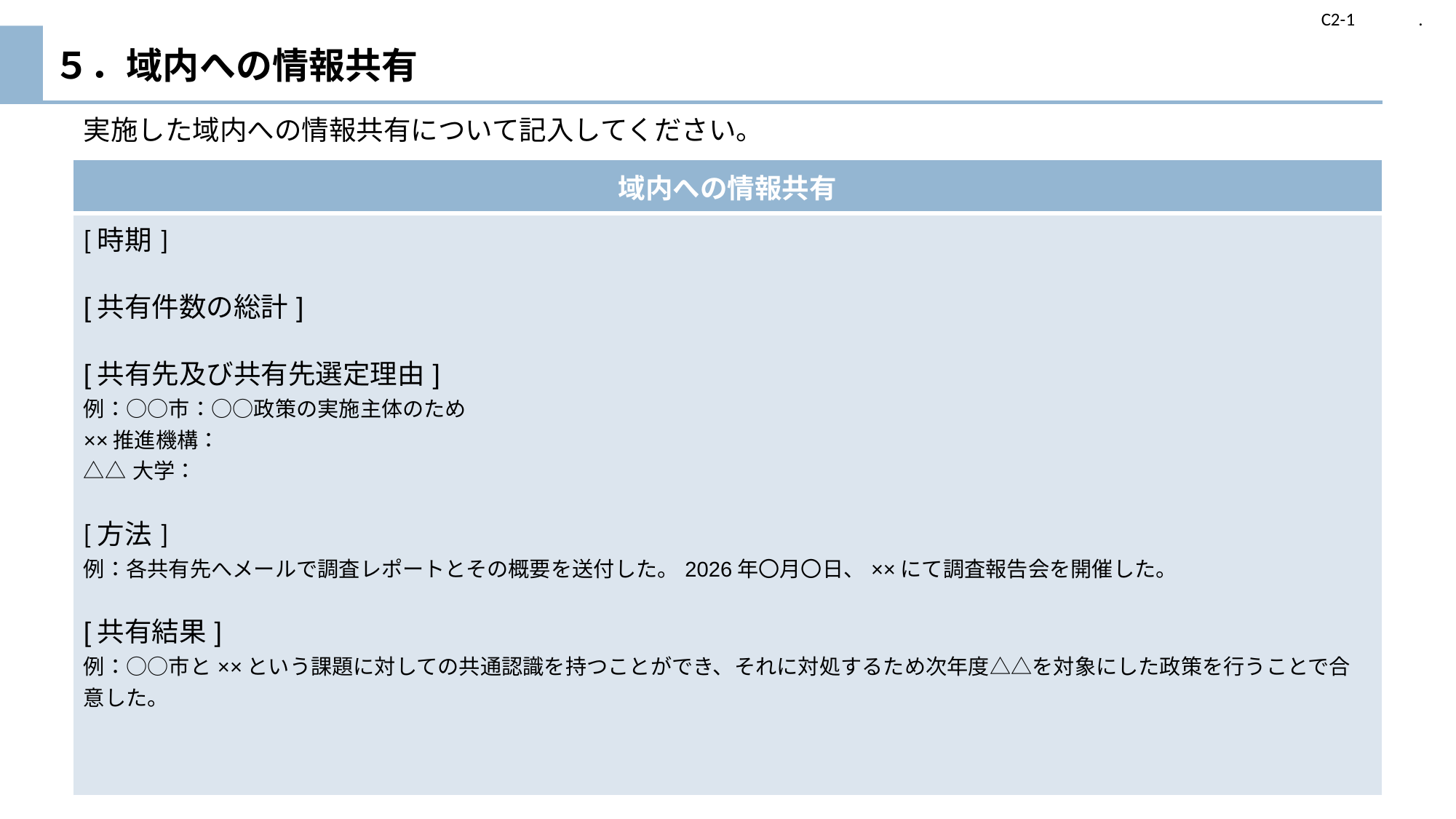

# ５．域内への情報共有
実施した域内への情報共有について記入してください。

| 域内への情報共有 |
| --- |
| [時期] [共有件数の総計] [共有先及び共有先選定理由] 例：○○市：○○政策の実施主体のため ××推進機構： △△大学： [方法] 例：各共有先へメールで調査レポートとその概要を送付した。2026年〇月〇日、××にて調査報告会を開催した。 [共有結果]　 例：○○市と××という課題に対しての共通認識を持つことができ、それに対処するため次年度△△を対象にした政策を行うことで合意した。 |
14